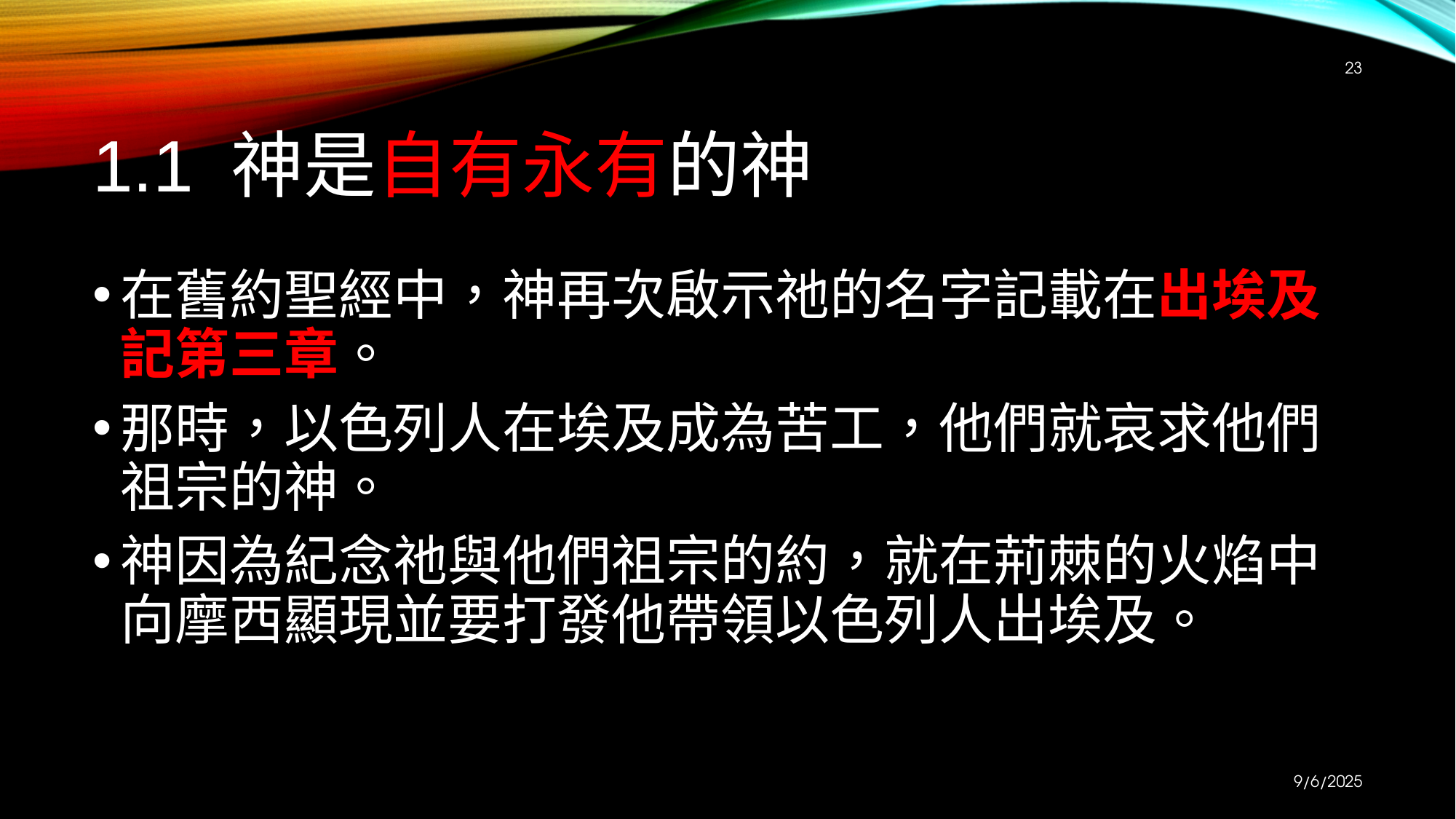

23
# 1.1 神是自有永有的神
在舊約聖經中，神再次啟示祂的名字記載在出埃及記第三章。
那時，以色列人在埃及成為苦工，他們就哀求他們祖宗的神。
神因為紀念祂與他們祖宗的約，就在荊棘的火焰中向摩西顯現並要打發他帶領以色列人出埃及。

9/6/2025